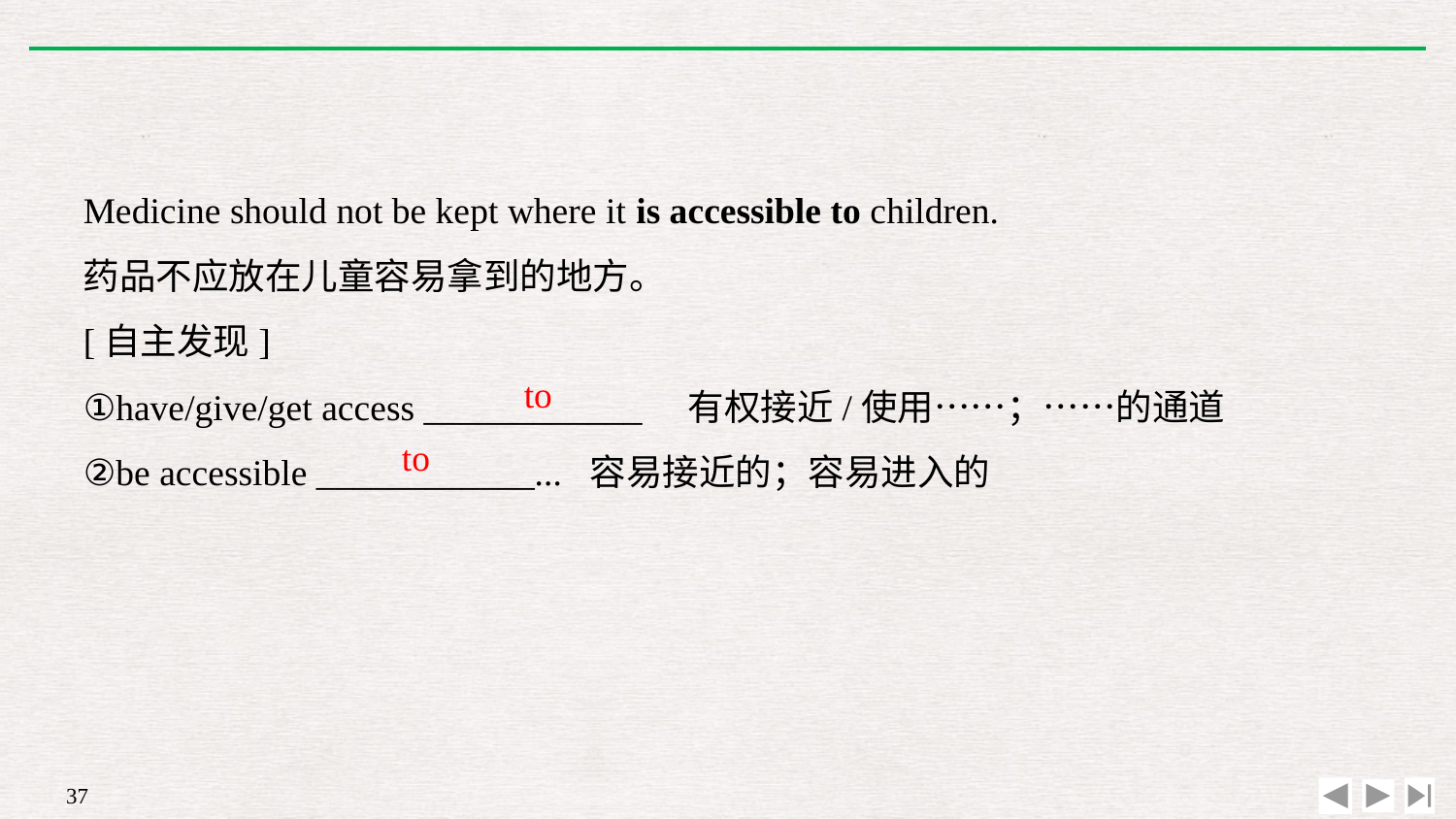

Medicine should not be kept where it is accessible to children.
药品不应放在儿童容易拿到的地方。
[自主发现]
①have/give/get access ____________　有权接近/使用……；……的通道
②be accessible ____________...  容易接近的；容易进入的
to
to